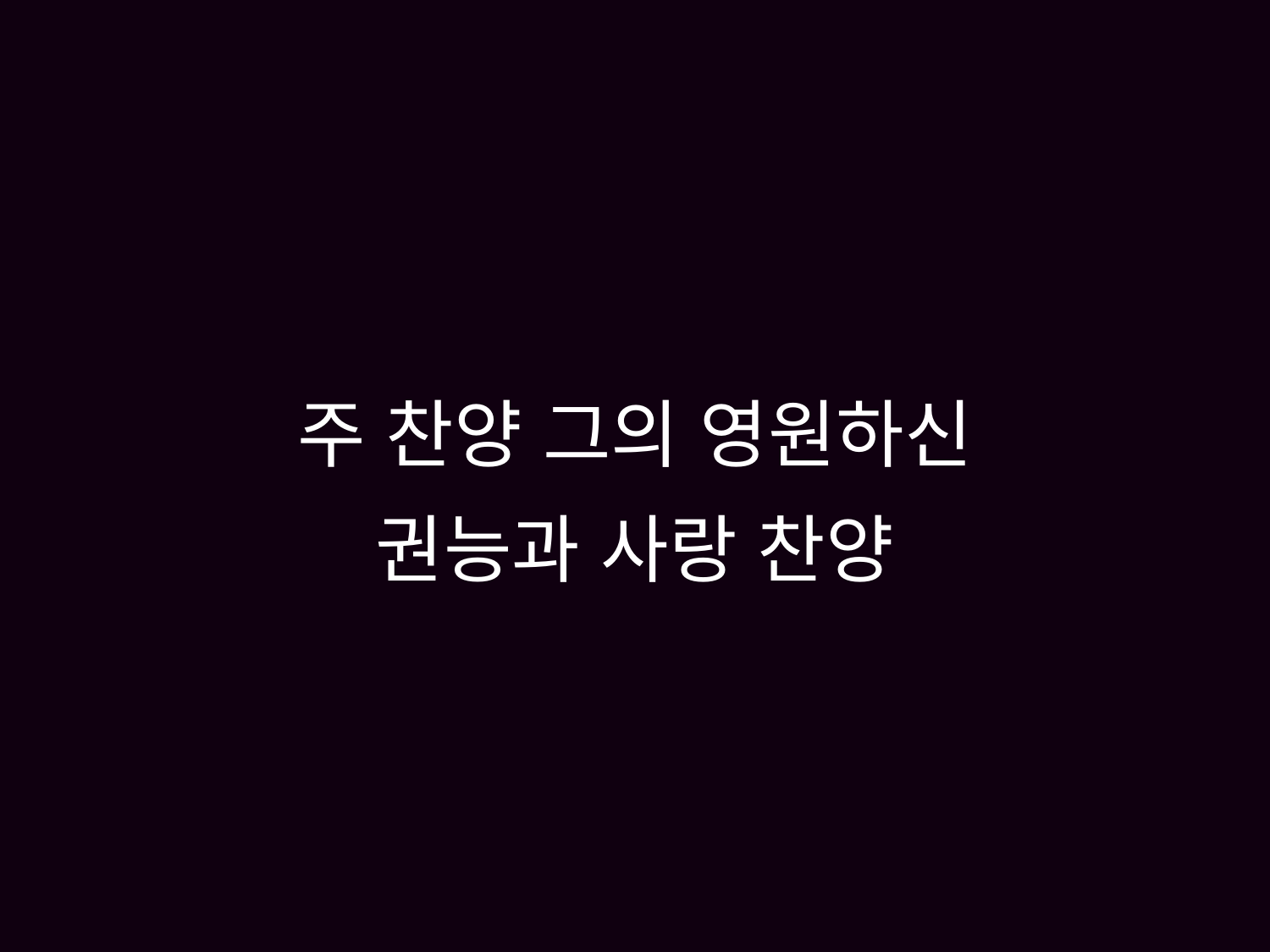

# 주 찬양 그의 영원하신 권능과 사랑 찬양